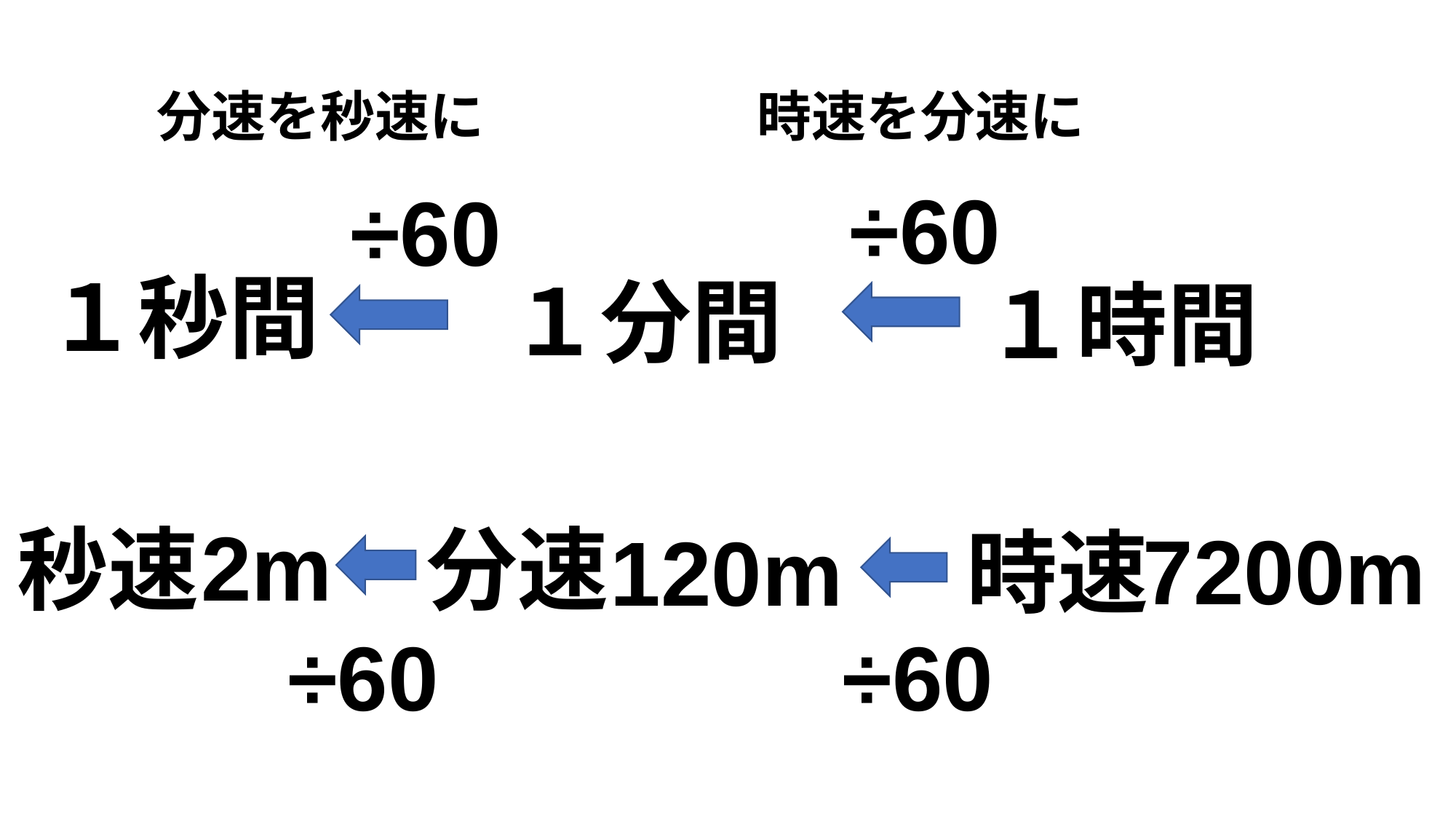

分速を秒速に　　　　　時速を分速に
÷60
÷60
１秒間
１分間
１時間

2m
秒速
分速
7200m
120m
時速

÷60
÷60